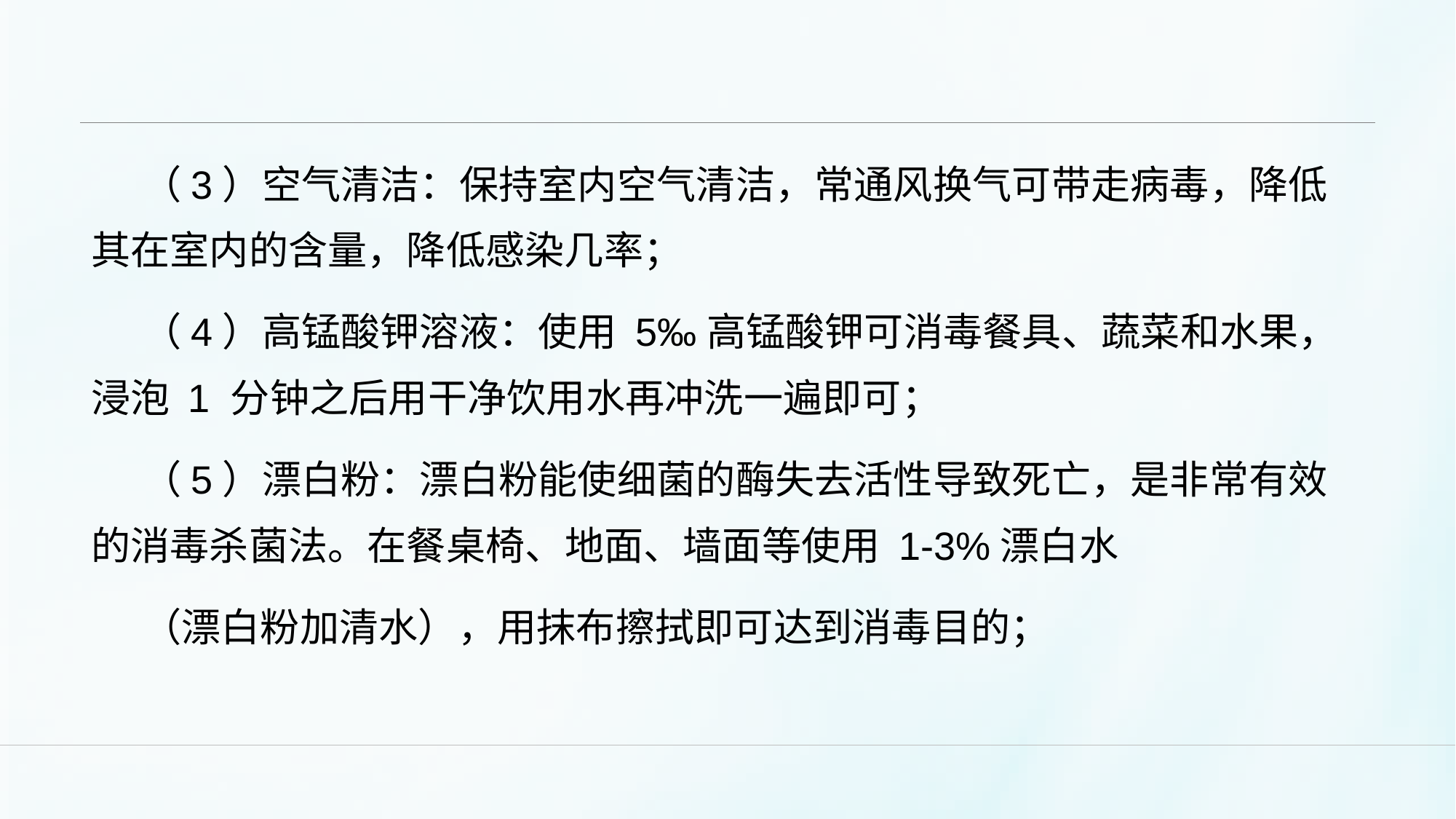

#
（3）空气清洁：保持室内空气清洁，常通风换气可带走病毒，降低其在室内的含量，降低感染几率；
（4）高锰酸钾溶液：使用 5‰高锰酸钾可消毒餐具、蔬菜和水果，浸泡 1 分钟之后用干净饮用水再冲洗一遍即可；
（5）漂白粉：漂白粉能使细菌的酶失去活性导致死亡，是非常有效的消毒杀菌法。在餐桌椅、地面、墙面等使用 1-3%漂白水
（漂白粉加清水），用抹布擦拭即可达到消毒目的；